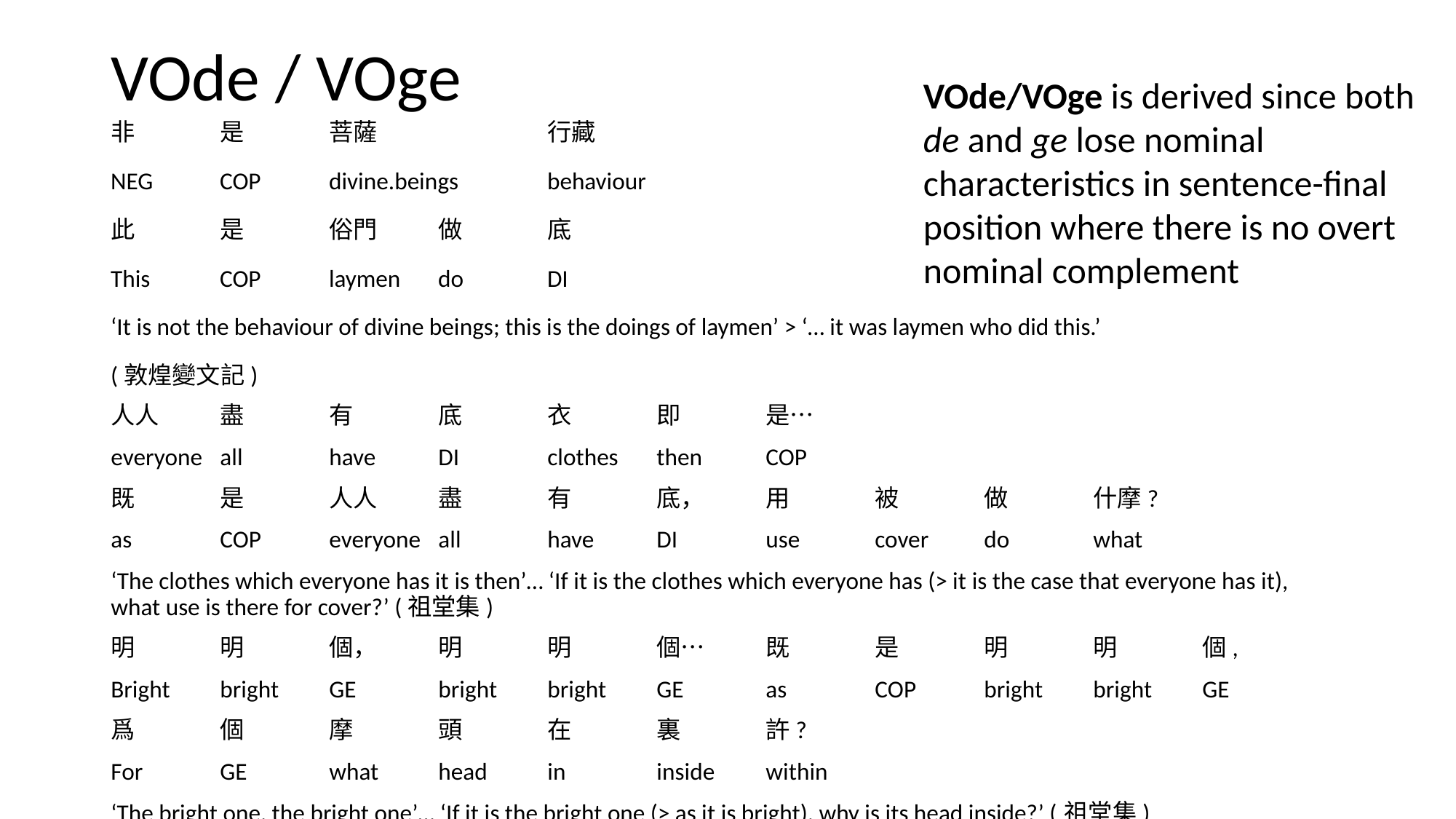

# VOde / VOge
VOde/VOge is derived since both de and ge lose nominal characteristics in sentence-final position where there is no overt nominal complement
非	是	菩薩		行藏
NEG	COP	divine.beings	behaviour
此	是	俗門	做	底
This	COP	laymen	do	DI
‘It is not the behaviour of divine beings; this is the doings of laymen’ > ‘… it was laymen who did this.’
(敦煌變文記)
人人	盡	有	底	衣	即	是…
everyone	all	have	DI	clothes	then	COP
既	是	人人	盡	有	底，	用	被	做	什摩?
as	COP	everyone	all	have	DI	use	cover	do	what
‘The clothes which everyone has it is then’… ‘If it is the clothes which everyone has (> it is the case that everyone has it), what use is there for cover?’ (祖堂集)
明	明	個，	明	明	個… 	既	是	明	明	個,
Bright	bright	GE	bright	bright	GE	as	COP	bright	bright	GE
爲	個	摩	頭	在	裏	許?
For	GE	what	head	in	inside	within
‘The bright one, the bright one’… ‘If it is the bright one (> as it is bright), why is its head inside?’ (祖堂集)